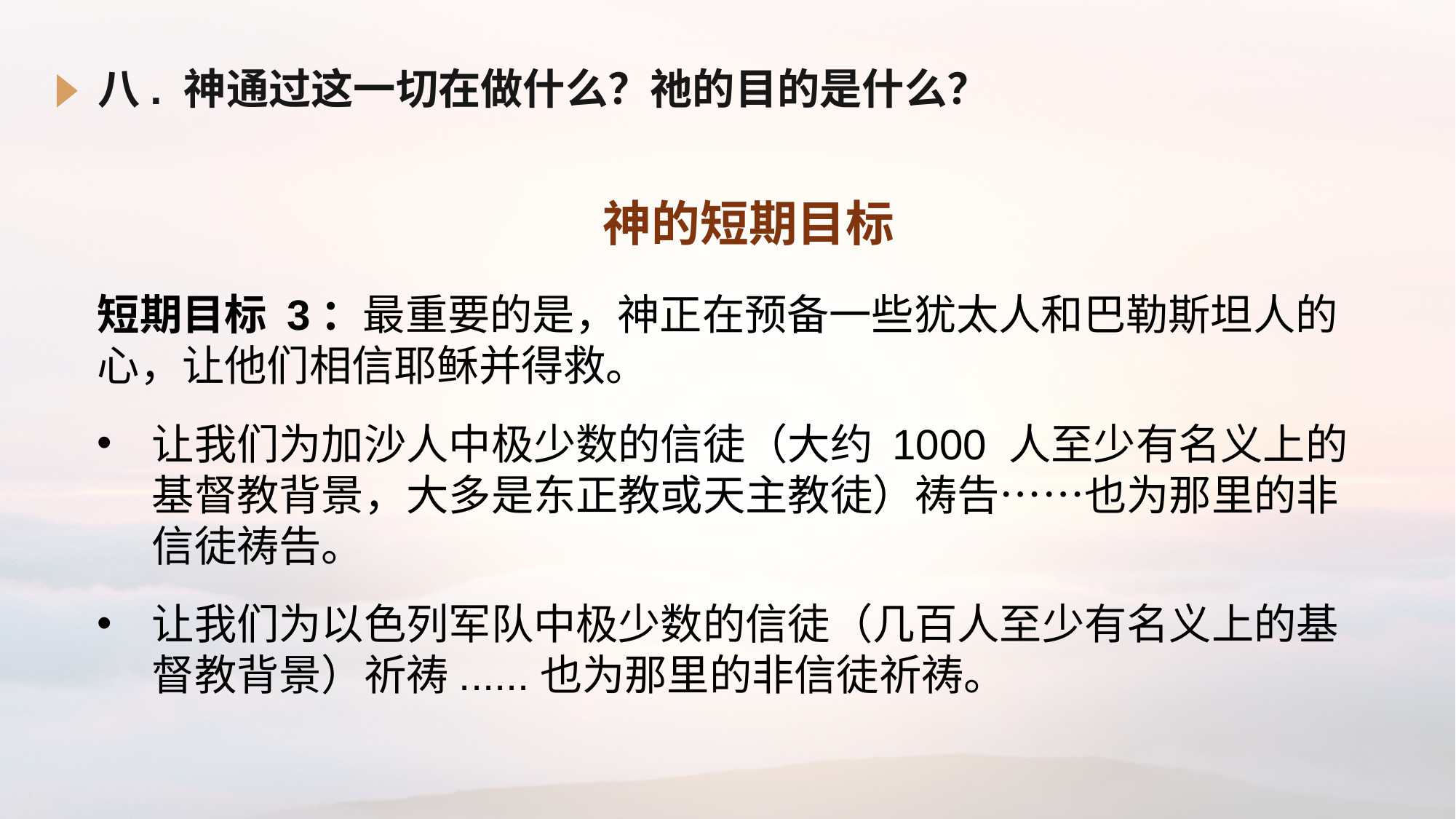

# 八. 神通过这一切在做什么？祂的目的是什么？
神的短期目标
短期目标 3：最重要的是，神正在预备一些犹太人和巴勒斯坦人的心，让他们相信耶稣并得救。
让我们为加沙人中极少数的信徒（大约 1000 人至少有名义上的基督教背景，大多是东正教或天主教徒）祷告……也为那里的非信徒祷告。
让我们为以色列军队中极少数的信徒（几百人至少有名义上的基督教背景）祈祷......也为那里的非信徒祈祷。